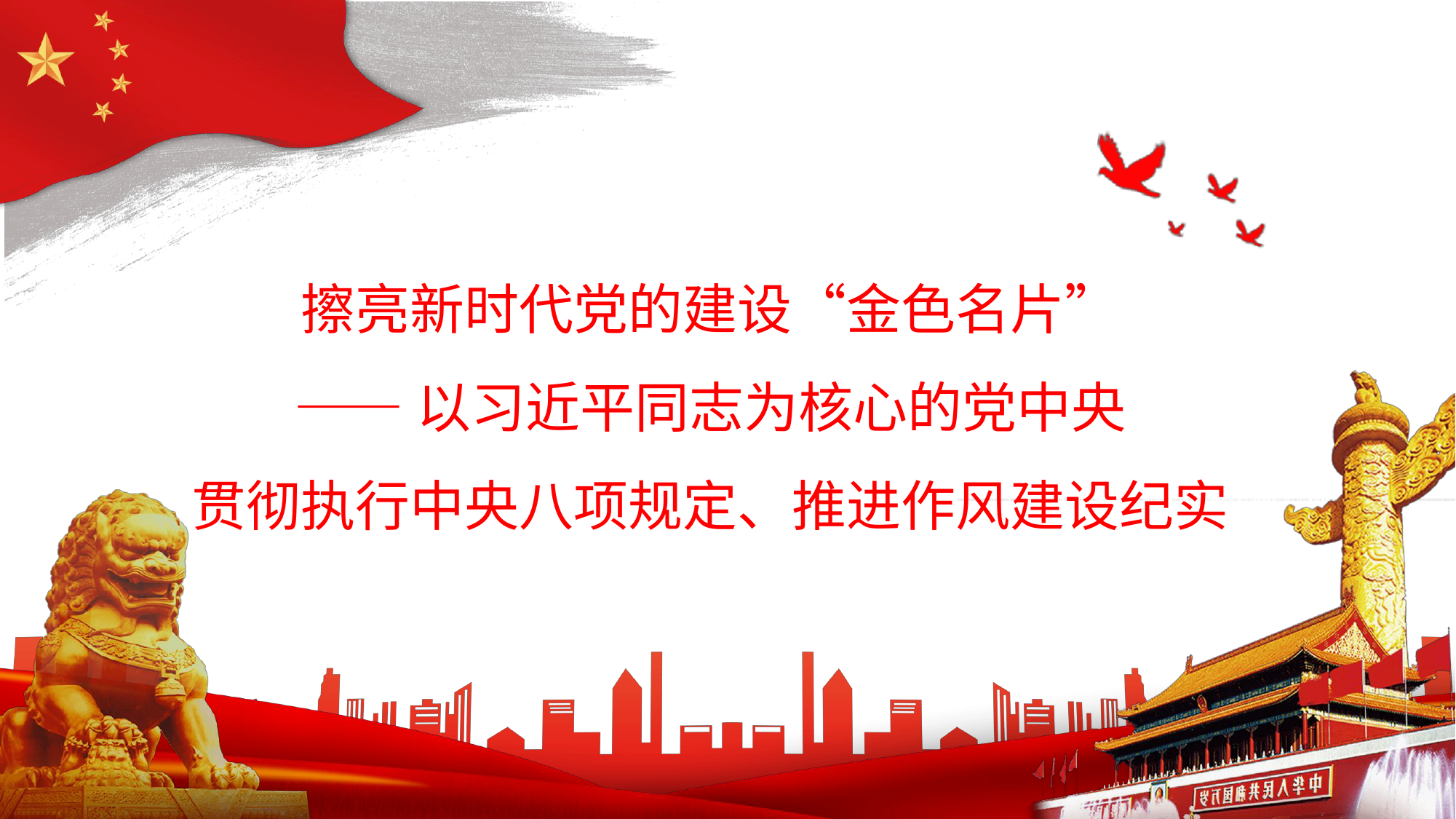

擦亮新时代党的建设“金色名片”
——以习近平同志为核心的党中央
贯彻执行中央八项规定、推进作风建设纪实